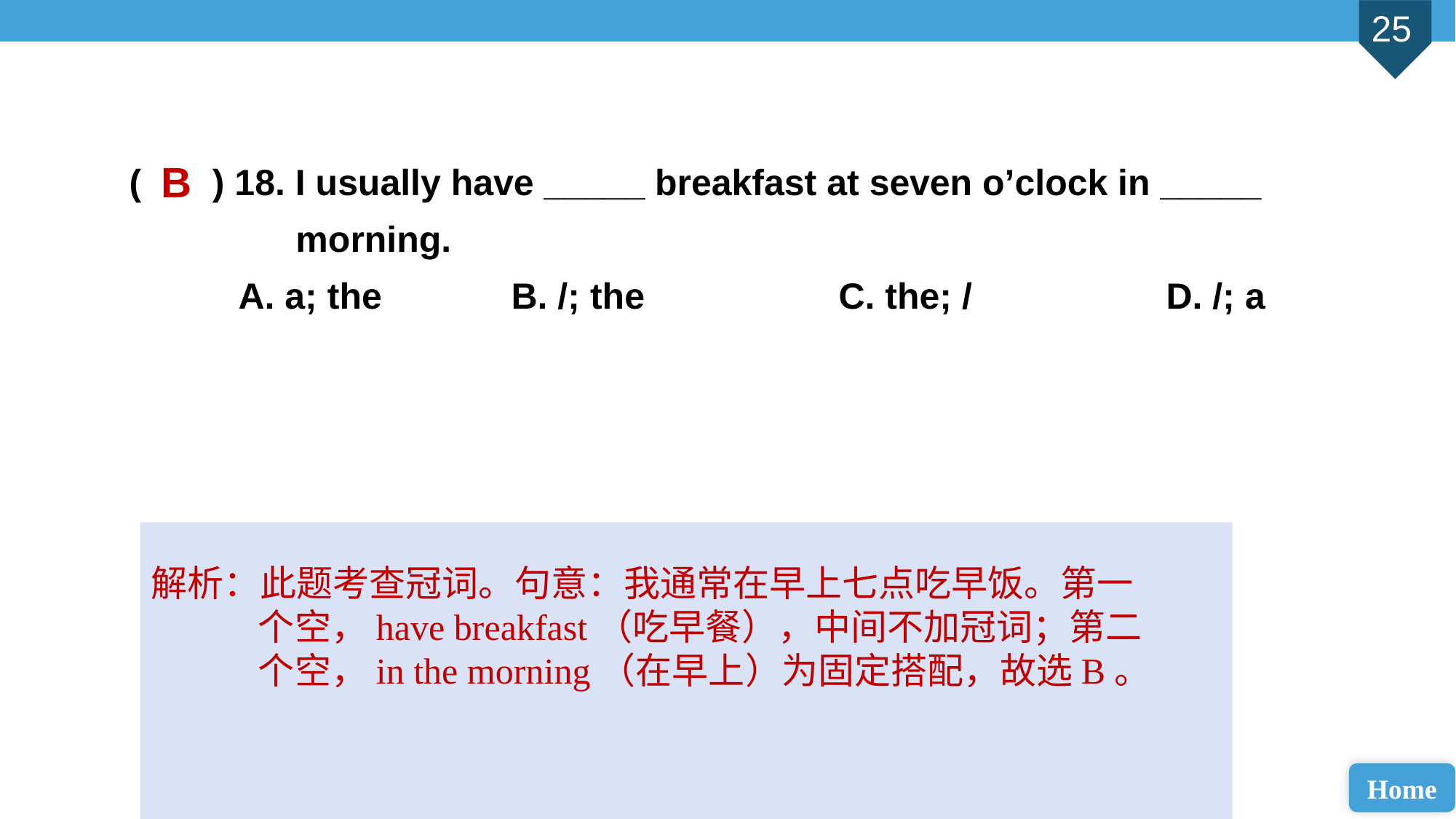

(       ) 18. I usually have _____ breakfast at seven o’clock in _____
           morning.
A. a; the 		B. /; the 		C. the; / 		D. /; a
B

解析：此题考查冠词。句意：我通常在早上七点吃早饭。第一个空，have breakfast（吃早餐），中间不加冠词；第二个空，in the morning（在早上）为固定搭配，故选B。